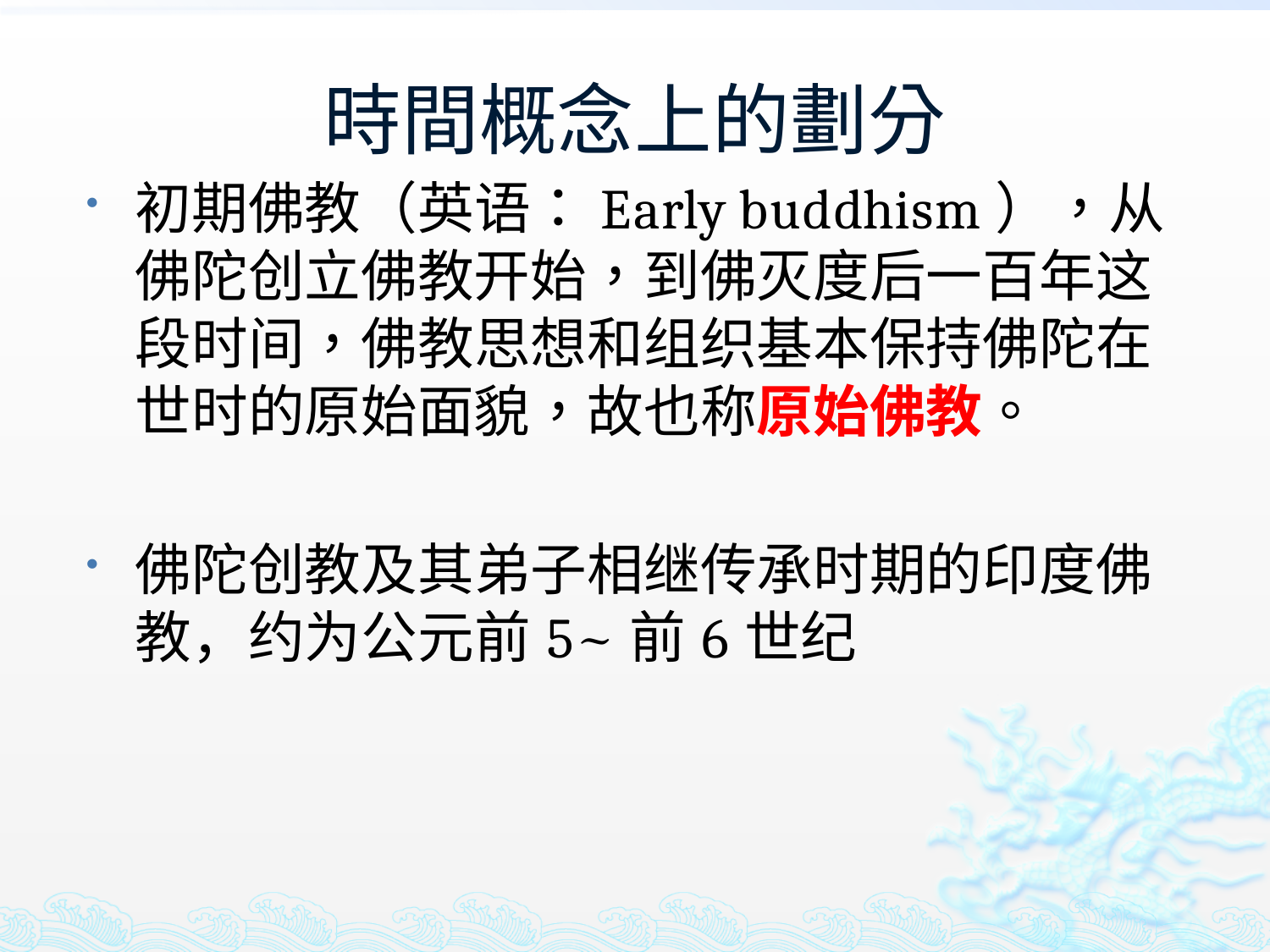

# 時間概念上的劃分
初期佛教（英语：Early buddhism），从佛陀创立佛教开始，到佛灭度后一百年这段时间，佛教思想和组织基本保持佛陀在世时的原始面貌，故也称原始佛教。

佛陀创教及其弟子相继传承时期的印度佛教，约为公元前5~前6世纪